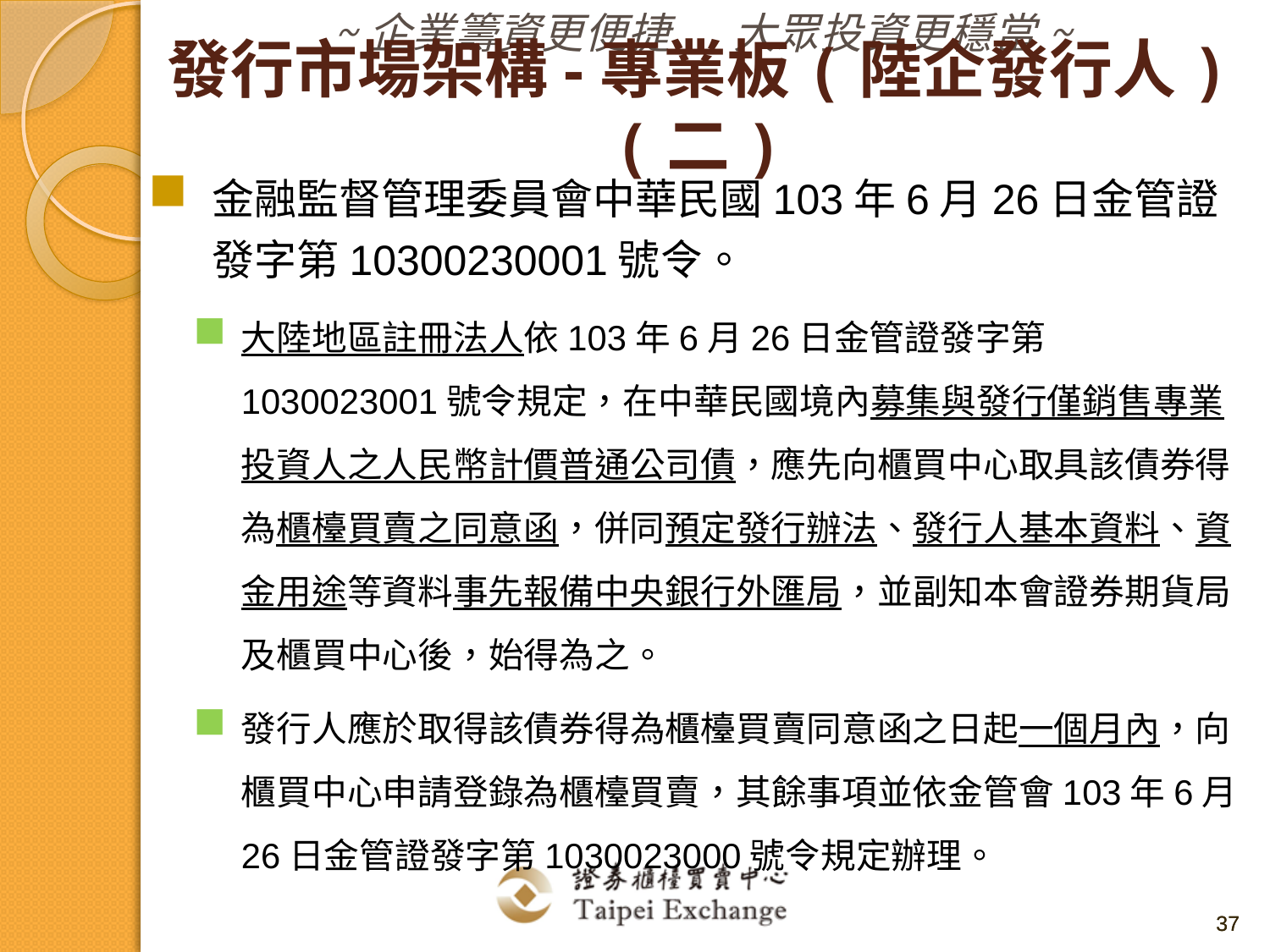

發行市場架構-專業板(陸企發行人)(二)
金融監督管理委員會中華民國103年6月26日金管證發字第10300230001號令。
大陸地區註冊法人依103年6月26日金管證發字第1030023001號令規定，在中華民國境內募集與發行僅銷售專業投資人之人民幣計價普通公司債，應先向櫃買中心取具該債券得為櫃檯買賣之同意函，併同預定發行辦法、發行人基本資料、資金用途等資料事先報備中央銀行外匯局，並副知本會證券期貨局及櫃買中心後，始得為之。
發行人應於取得該債券得為櫃檯買賣同意函之日起一個月內，向櫃買中心申請登錄為櫃檯買賣，其餘事項並依金管會103年6月26日金管證發字第1030023000號令規定辦理。

37
37